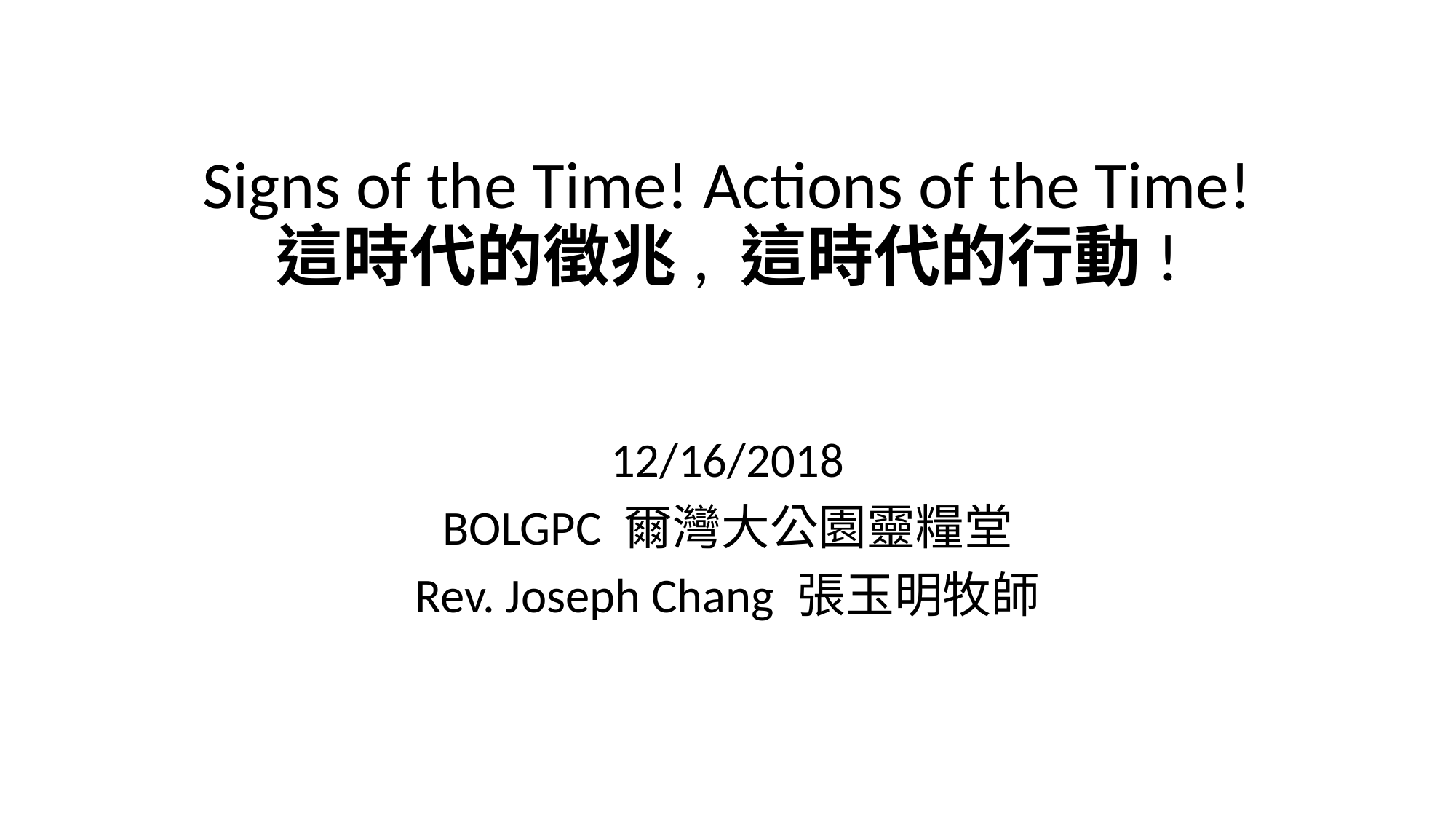

# Signs of the Time! Actions of the Time! 這時代的徵兆, 這時代的行動!
12/16/2018
BOLGPC 爾灣大公園靈糧堂
Rev. Joseph Chang 張玉明牧師